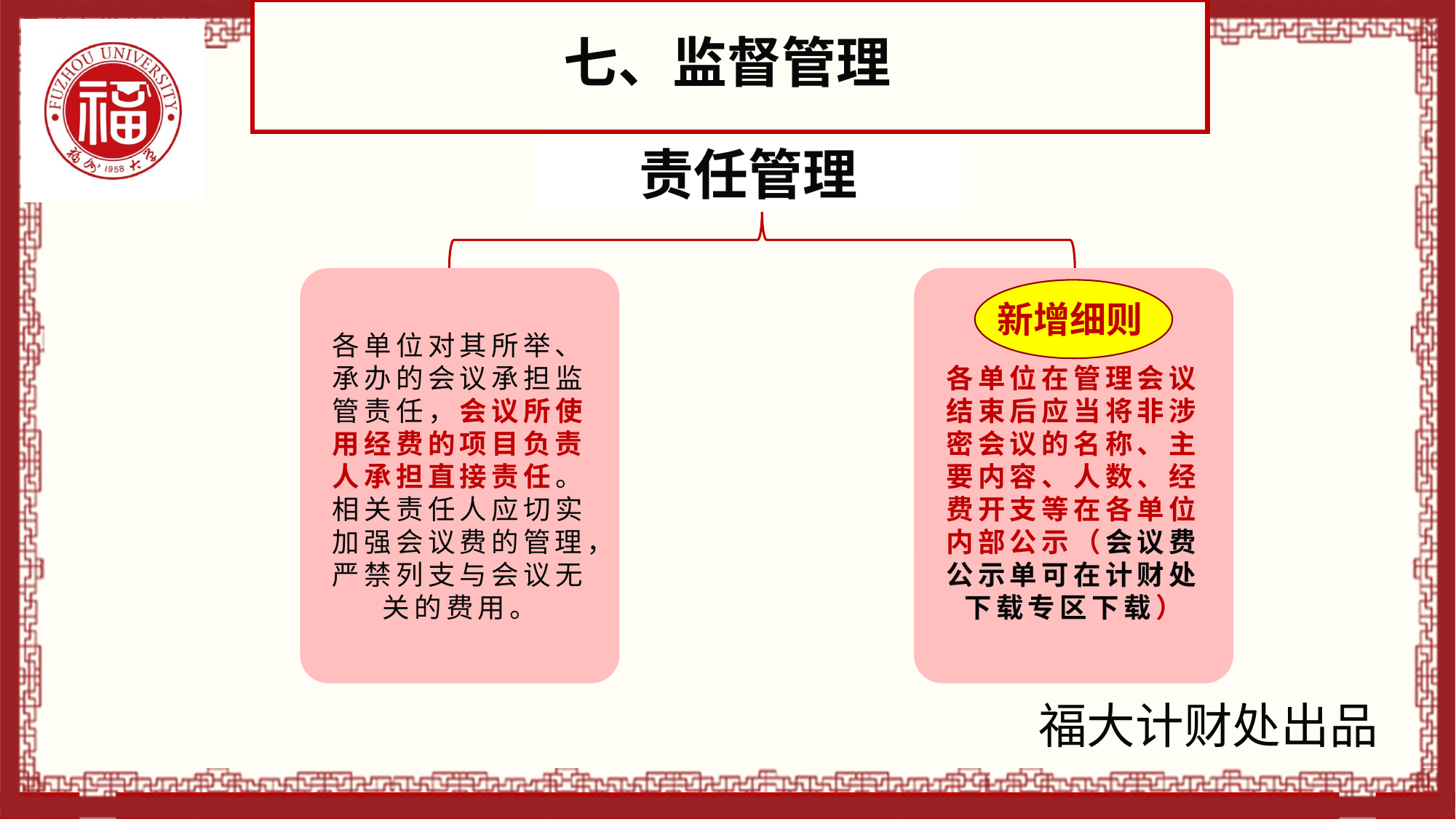

七、监督管理
责任管理
各单位对其所举、承办的会议承担监管责任，会议所使用经费的项目负责人承担直接责任。相关责任人应切实加强会议费的管理，严禁列支与会议无关的费用。

各单位在管理会议结束后应当将非涉密会议的名称、主要内容、人数、经费开支等在各单位内部公示（会议费公示单可在计财处下载专区下载）

新增细则
15